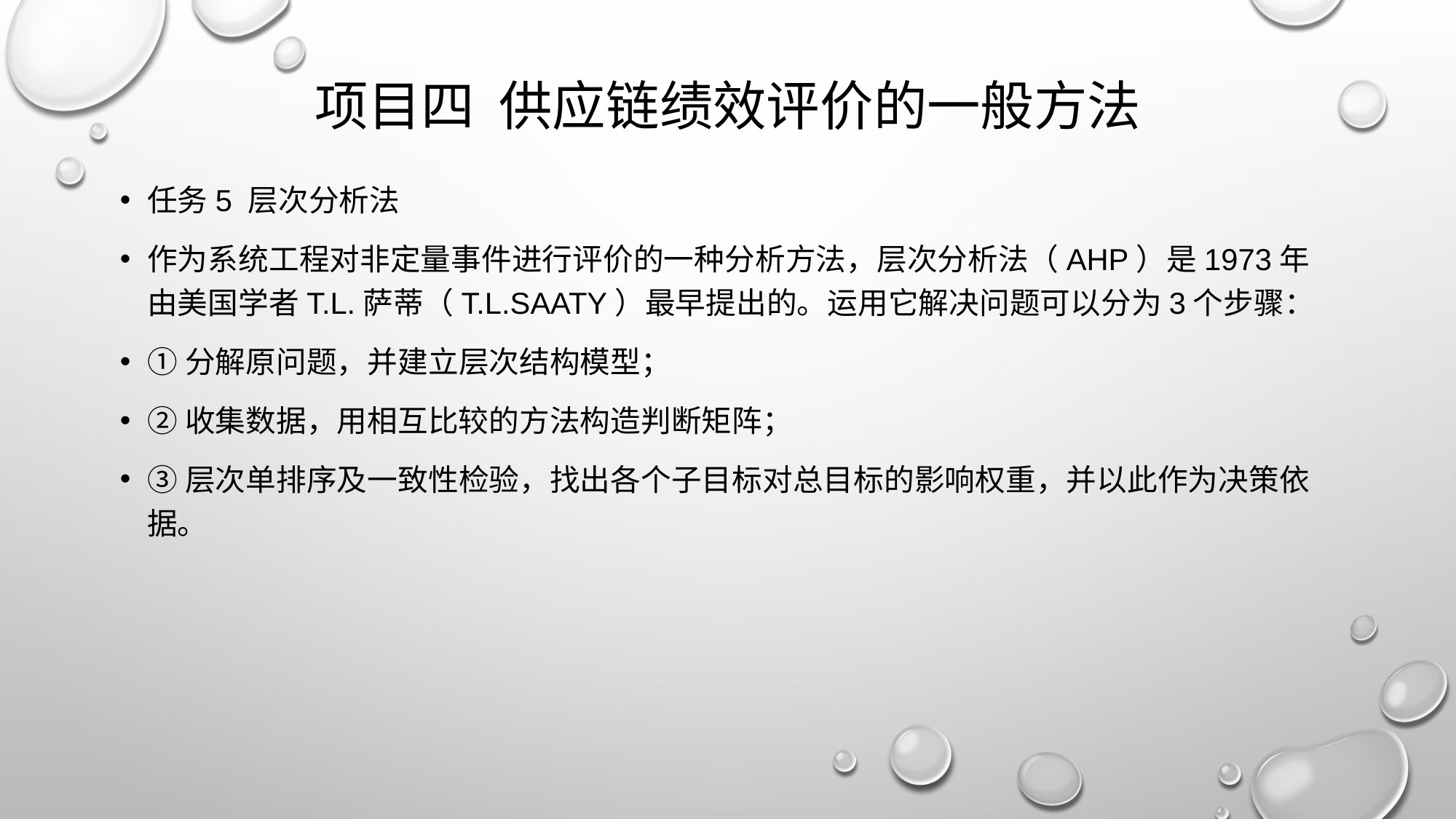

# 项目四  供应链绩效评价的一般方法
任务5 层次分析法
作为系统工程对非定量事件进行评价的一种分析方法，层次分析法（AHP）是1973年由美国学者T.L.萨蒂（T.L.Saaty）最早提出的。运用它解决问题可以分为3个步骤：
①分解原问题，并建立层次结构模型；
②收集数据，用相互比较的方法构造判断矩阵；
③层次单排序及一致性检验，找出各个子目标对总目标的影响权重，并以此作为决策依据。